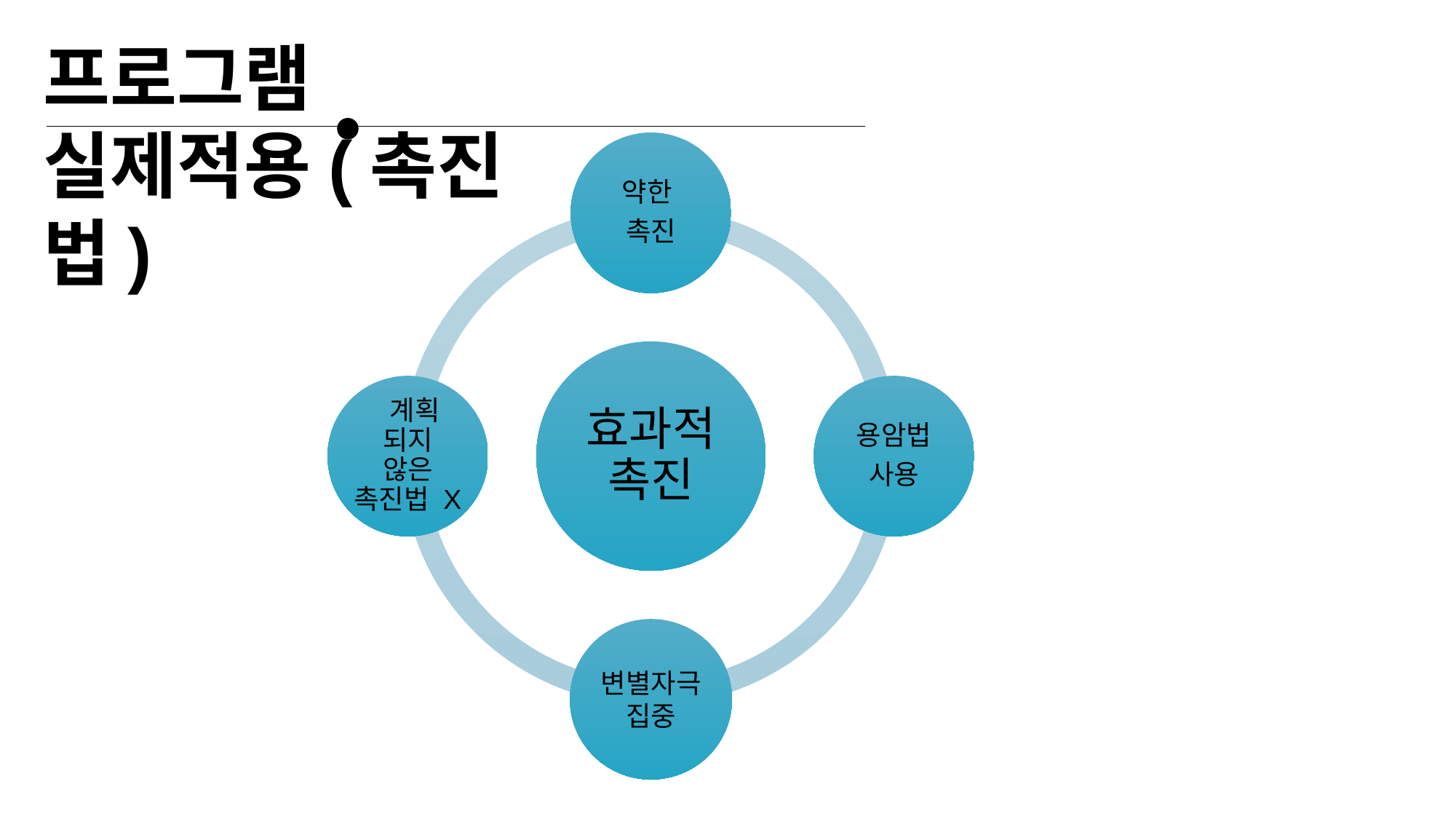

프로그램 실제적용(촉진법)

효과적촉진
약한
촉진
용암법
사용
변별자극집중
 계획 되지 않은 촉진법 X